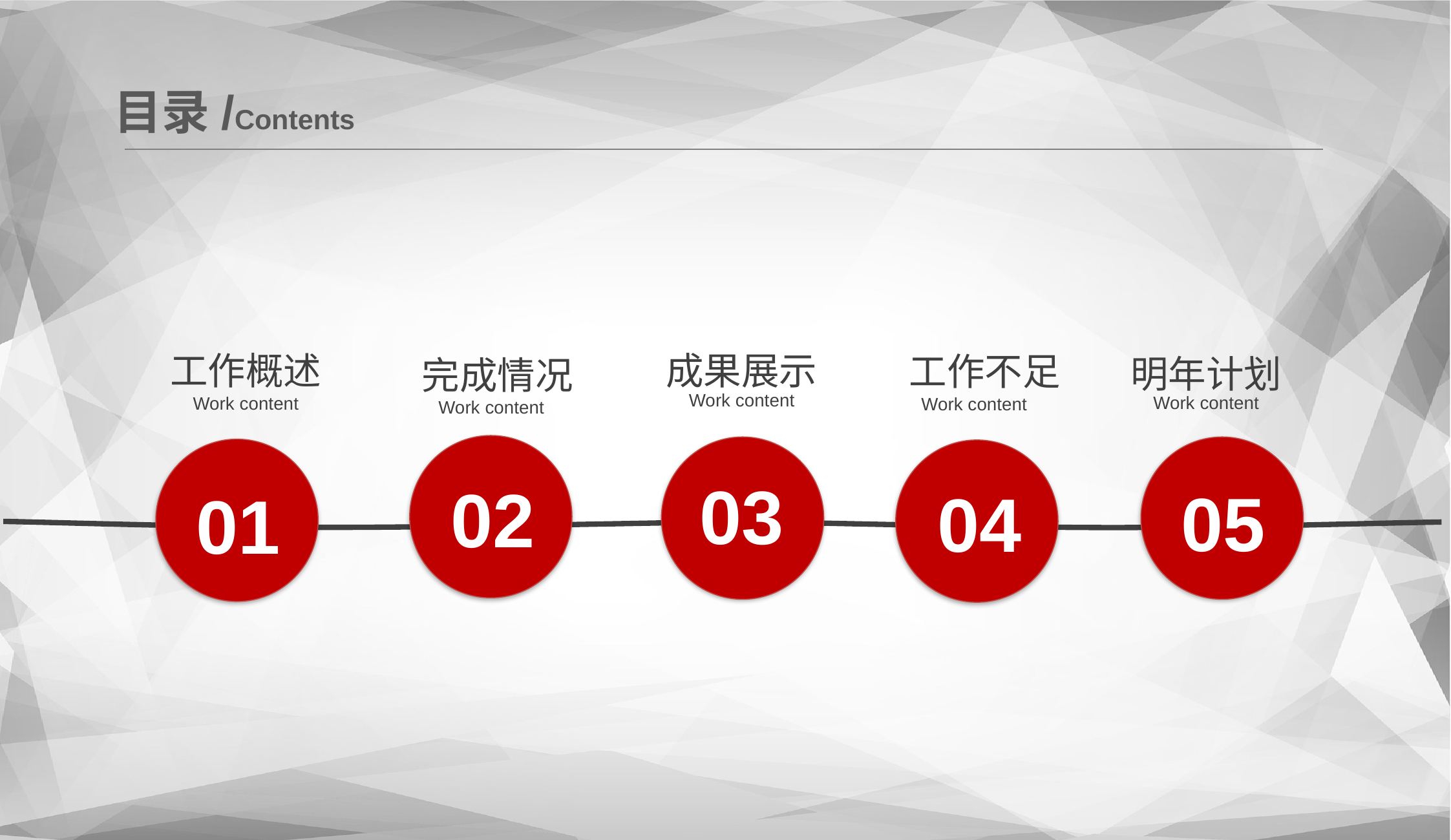

目录/Contents
成果展示
Work content
工作概述
Work content
工作不足
Work content
明年计划
Work content
完成情况
Work content

02

03

05

01

04